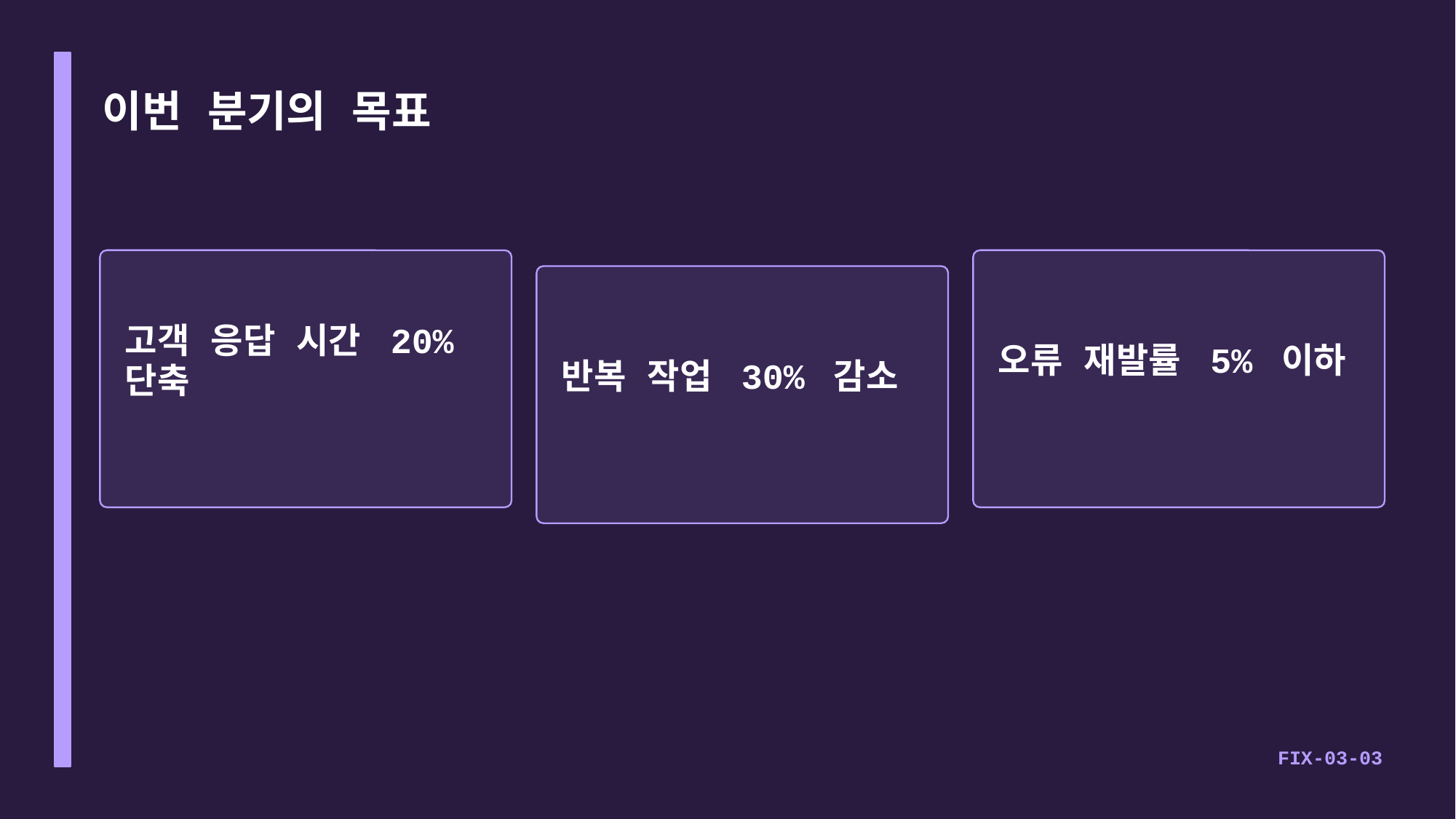

이번 분기의 목표

고객 응답 시간 20% 단축
오류 재발률 5% 이하
반복 작업 30% 감소
FIX-03-03